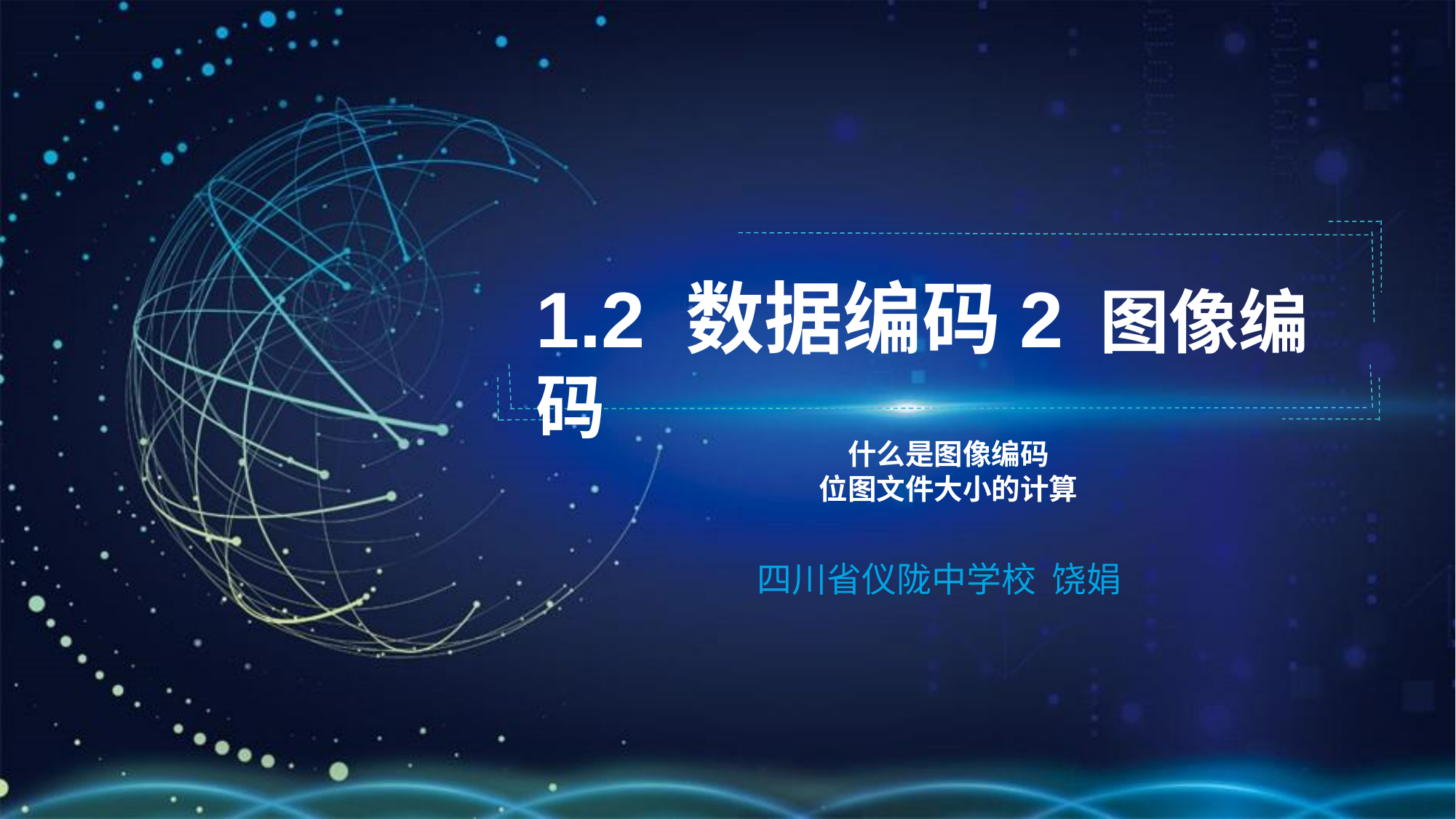

1.2 数据编码2 图像编码
什么是图像编码
位图文件大小的计算

四川省仪陇中学校  饶娟